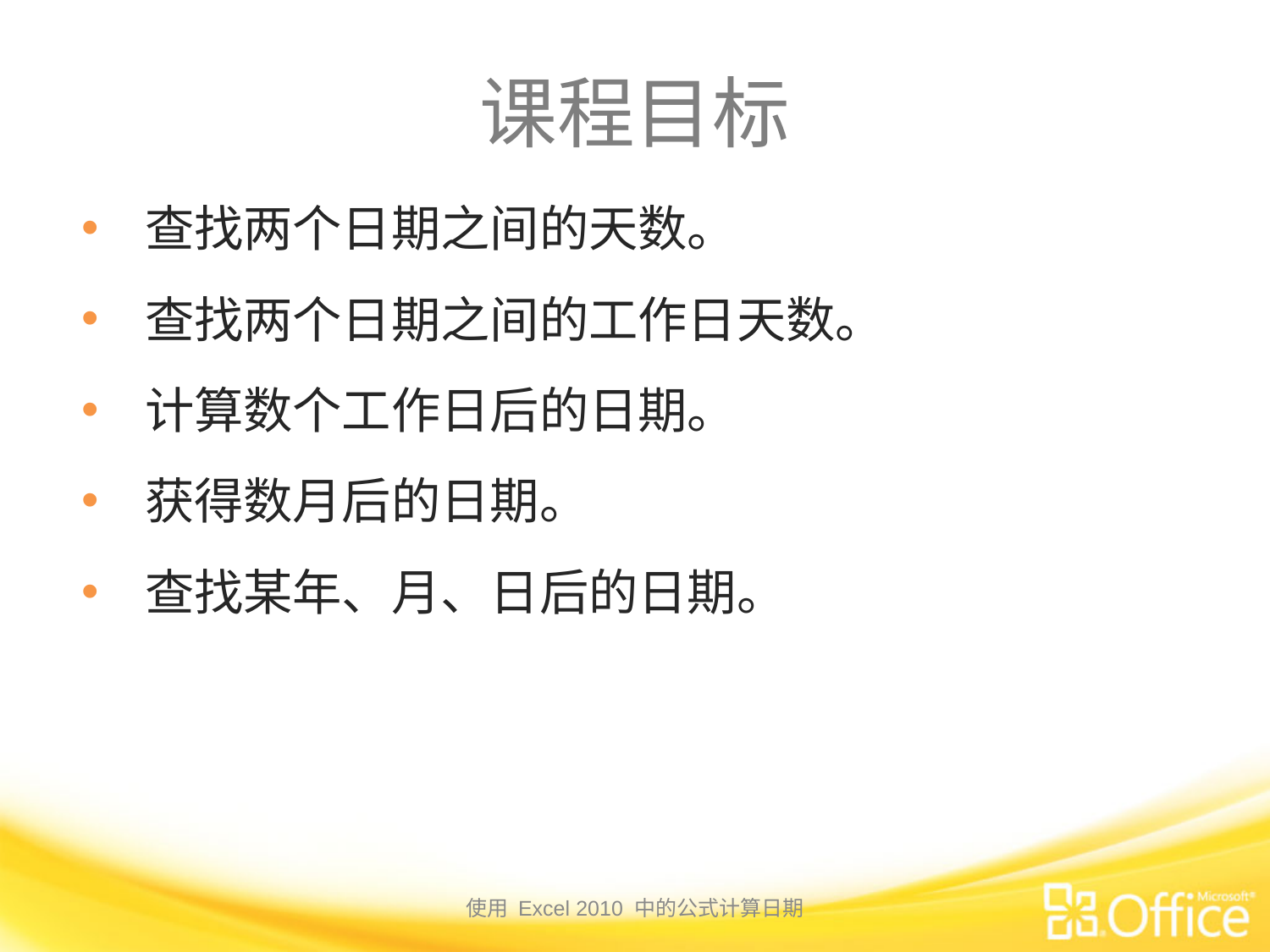

# 课程目标
查找两个日期之间的天数。
查找两个日期之间的工作日天数。
计算数个工作日后的日期。
获得数月后的日期。
查找某年、月、日后的日期。
使用 Excel 2010 中的公式计算日期